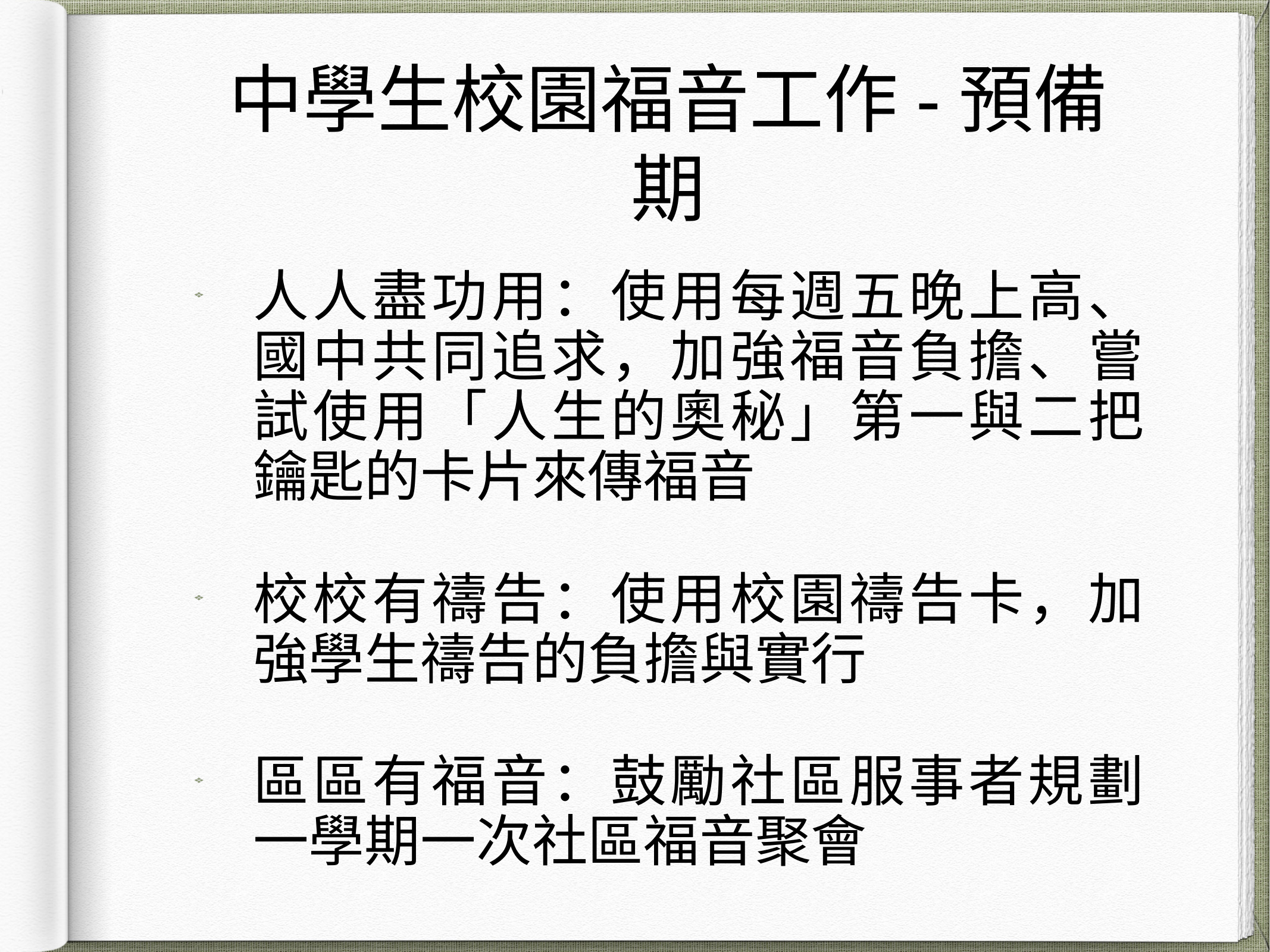

# 中學生校園福音工作-預備期
人人盡功用：使用每週五晚上高、國中共同追求，加強福音負擔、嘗試使用「人生的奧秘」第一與二把鑰匙的卡片來傳福音
校校有禱告：使用校園禱告卡，加強學生禱告的負擔與實行
區區有福音：鼓勵社區服事者規劃一學期一次社區福音聚會